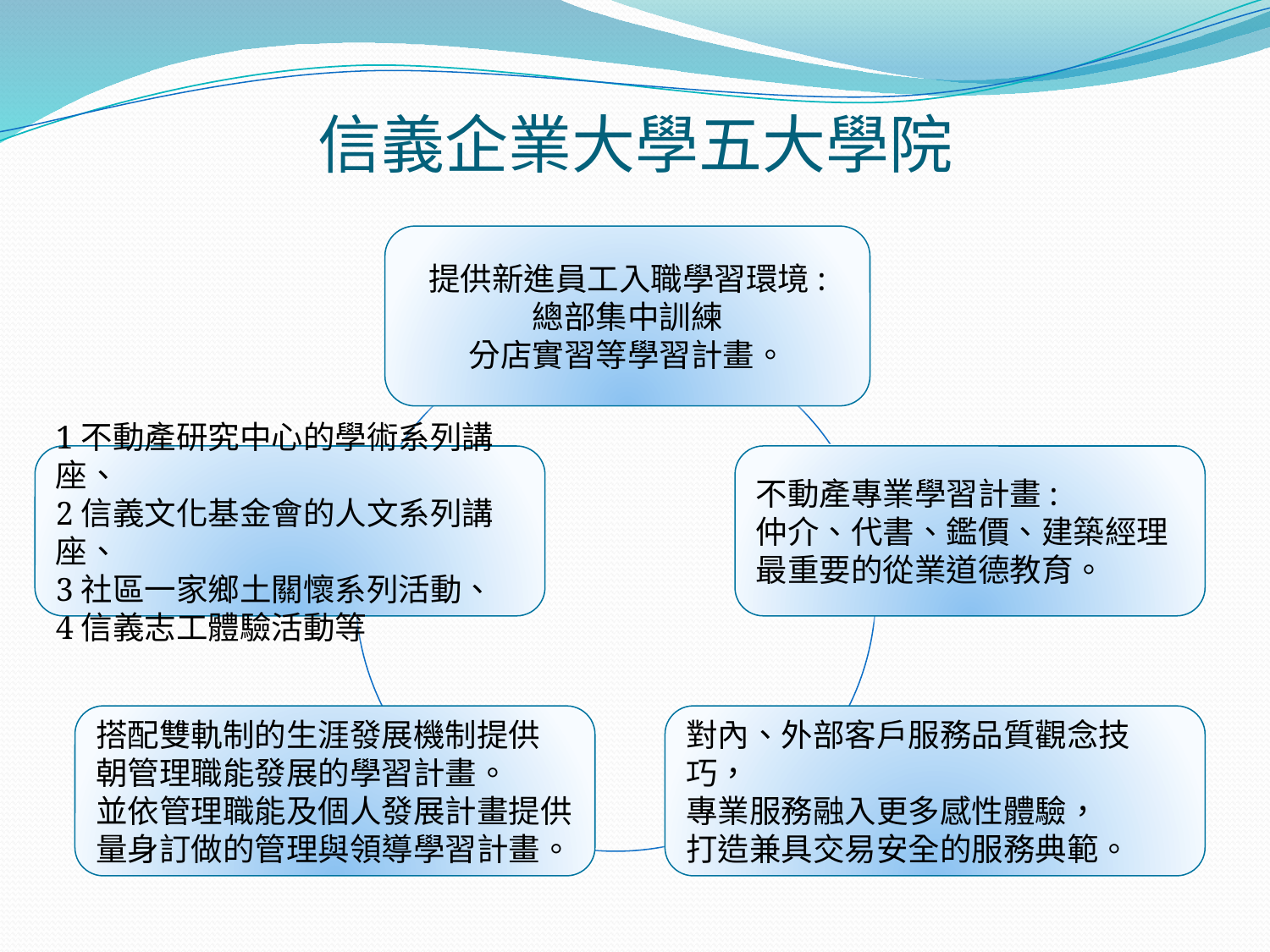

# 信義企業大學五大學院
提供新進員工入職學習環境:
總部集中訓練
分店實習等學習計畫。
新秀學院
不動產學院
服務品質學院
管理學院
社會學院
1不動產研究中心的學術系列講座、
2信義文化基金會的人文系列講座、
3社區一家鄉土關懷系列活動、
4信義志工體驗活動等
不動產專業學習計畫:
仲介、代書、鑑價、建築經理
最重要的從業道德教育。
搭配雙軌制的生涯發展機制提供
朝管理職能發展的學習計畫。
並依管理職能及個人發展計畫提供量身訂做的管理與領導學習計畫。
對內、外部客戶服務品質觀念技巧，
專業服務融入更多感性體驗，
打造兼具交易安全的服務典範。